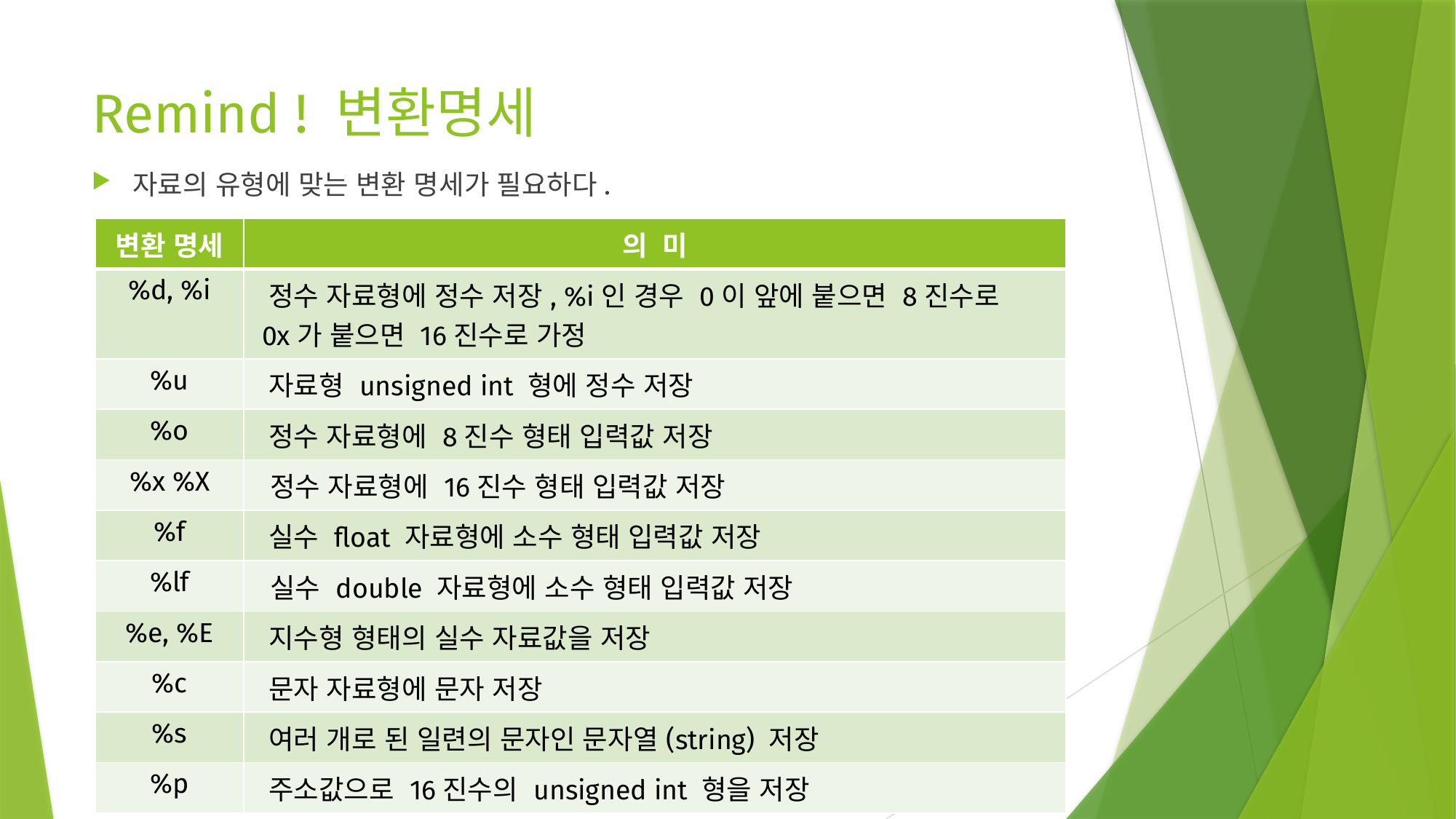

# Remind ! 변환명세
자료의 유형에 맞는 변환 명세가 필요하다.

| 변환 명세 | 의 미 |
| --- | --- |
| %d, %i | 정수 자료형에 정수 저장, %i인 경우 0이 앞에 붙으면 8진수로 0x가 붙으면 16진수로 가정 |
| %u | 자료형 unsigned int 형에 정수 저장 |
| %o | 정수 자료형에 8진수 형태 입력값 저장 |
| %x %X | 정수 자료형에 16진수 형태 입력값 저장 |
| %f | 실수 float 자료형에 소수 형태 입력값 저장 |
| %lf | 실수 double 자료형에 소수 형태 입력값 저장 |
| %e, %E | 지수형 형태의 실수 자료값을 저장 |
| %c | 문자 자료형에 문자 저장 |
| %s | 여러 개로 된 일련의 문자인 문자열(string) 저장 |
| %p | 주소값으로 16진수의 unsigned int 형을 저장 |